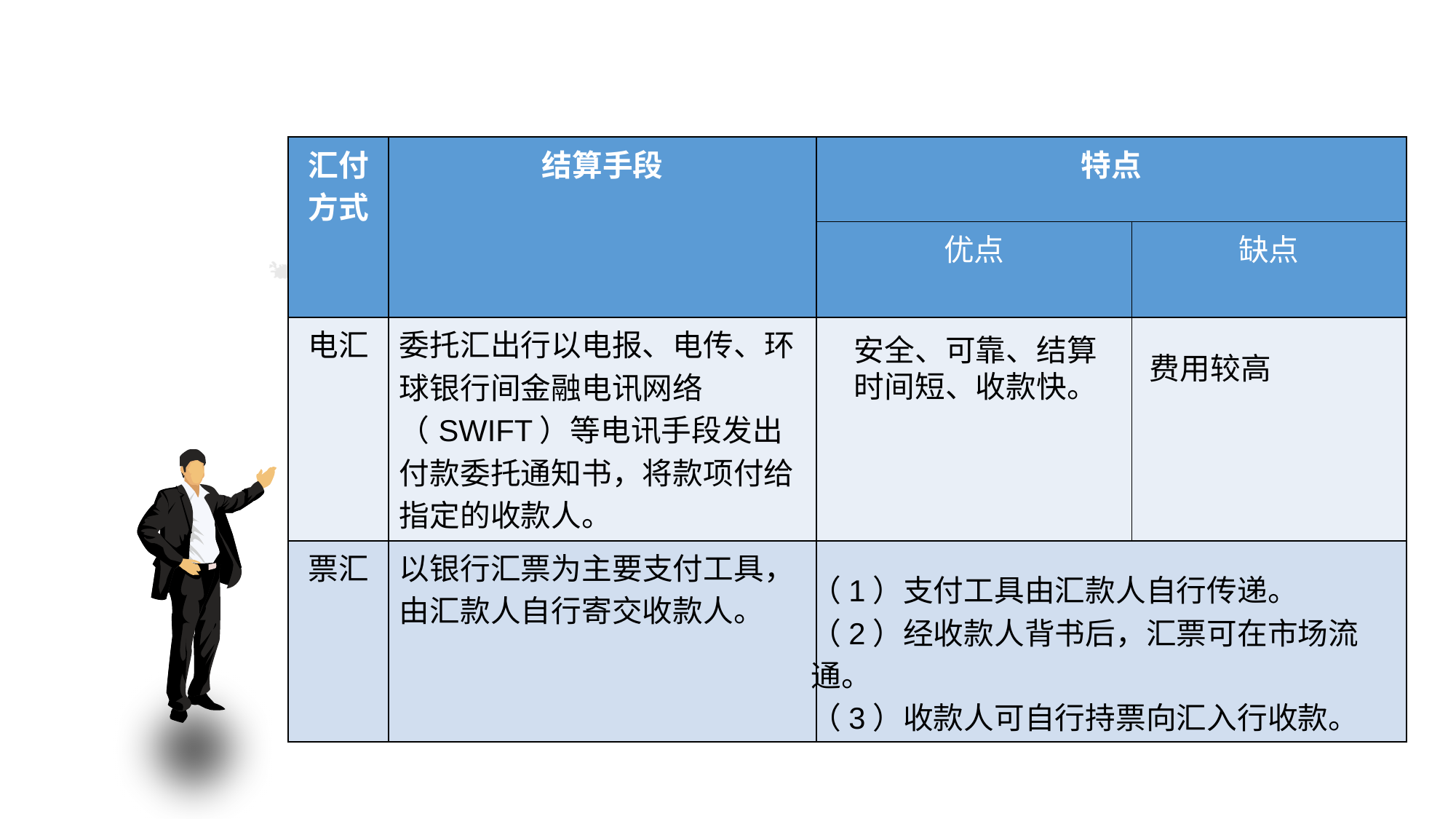

| 汇付方式 | 结算手段 | 特点 |  |
| --- | --- | --- | --- |
|  |  | 优点 | 缺点 |
| 电汇 | 委托汇出行以电报、电传、环球银行间金融电讯网络（SWIFT）等电讯手段发出付款委托通知书，将款项付给指定的收款人。 |  |  |
| 票汇 | 以银行汇票为主要支付工具，由汇款人自行寄交收款人。 |  |  |
安全、可靠、结算时间短、收款快。
费用较高

汇付(remittance)，又也称汇款，是最简单的国际货款结算方式。采用汇付方式结算货款时，卖方将货物发运给买方后，有关货运单据由卖方自行寄送给买方；买方则径自通过银行将货款汇给卖方。这对银行来说，只涉及一笔汇款业务，并不处理单据。由于汇款业务中结算工具（委托通知、票据）的传递方向与资金的流向相同，故属顺汇性质。
（1）支付工具由汇款人自行传递。
（2）经收款人背书后，汇票可在市场流通。
（3）收款人可自行持票向汇入行收款。